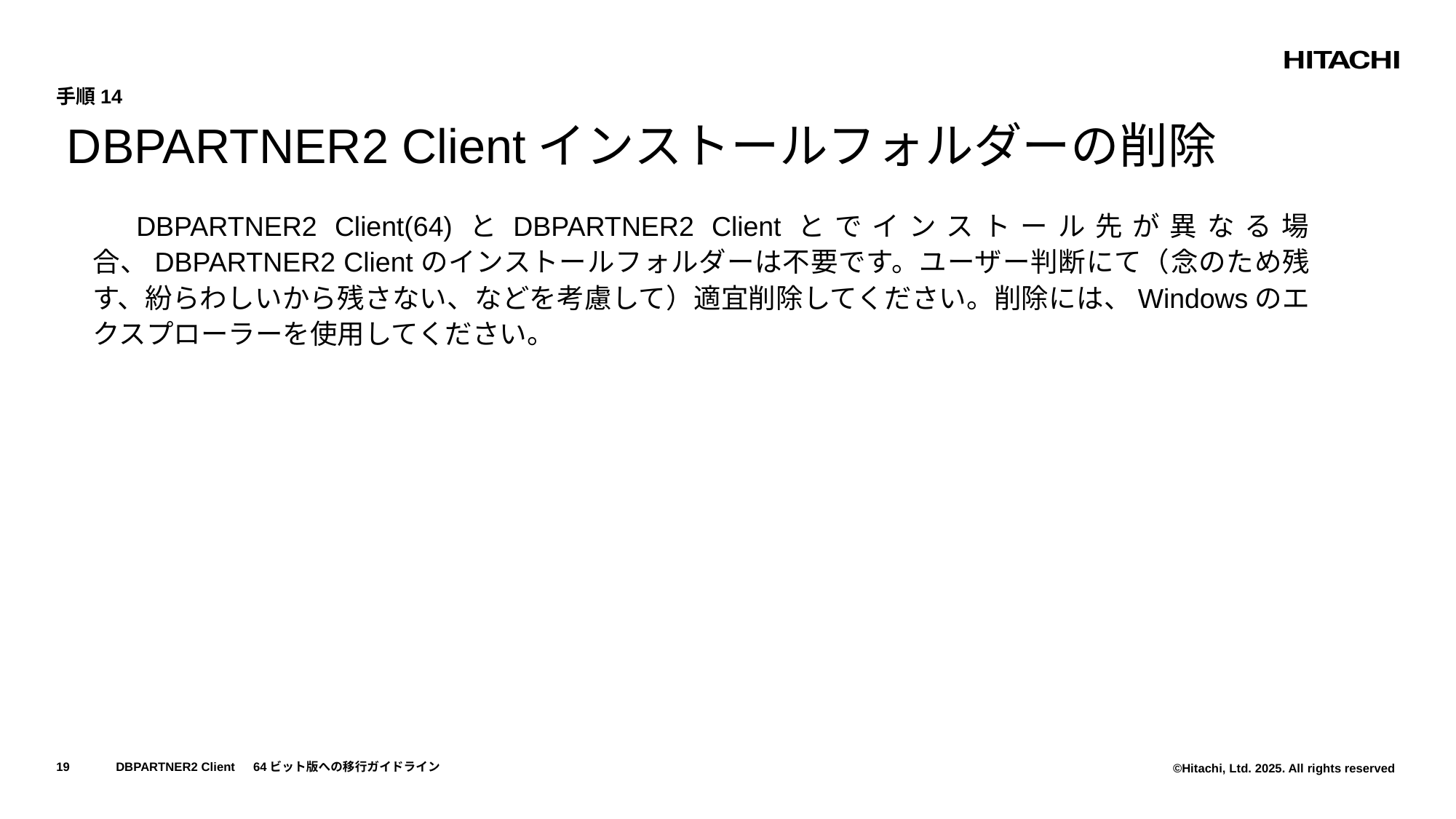

手順14
DBPARTNER2 Clientインストールフォルダーの削除
　DBPARTNER2 Client(64)とDBPARTNER2 Clientとでインストール先が異なる場合、DBPARTNER2 Clientのインストールフォルダーは不要です。ユーザー判断にて（念のため残す、紛らわしいから残さない、などを考慮して）適宜削除してください。削除には、Windowsのエクスプローラーを使用してください。
19
DBPARTNER2 Client　64ビット版への移行ガイドライン